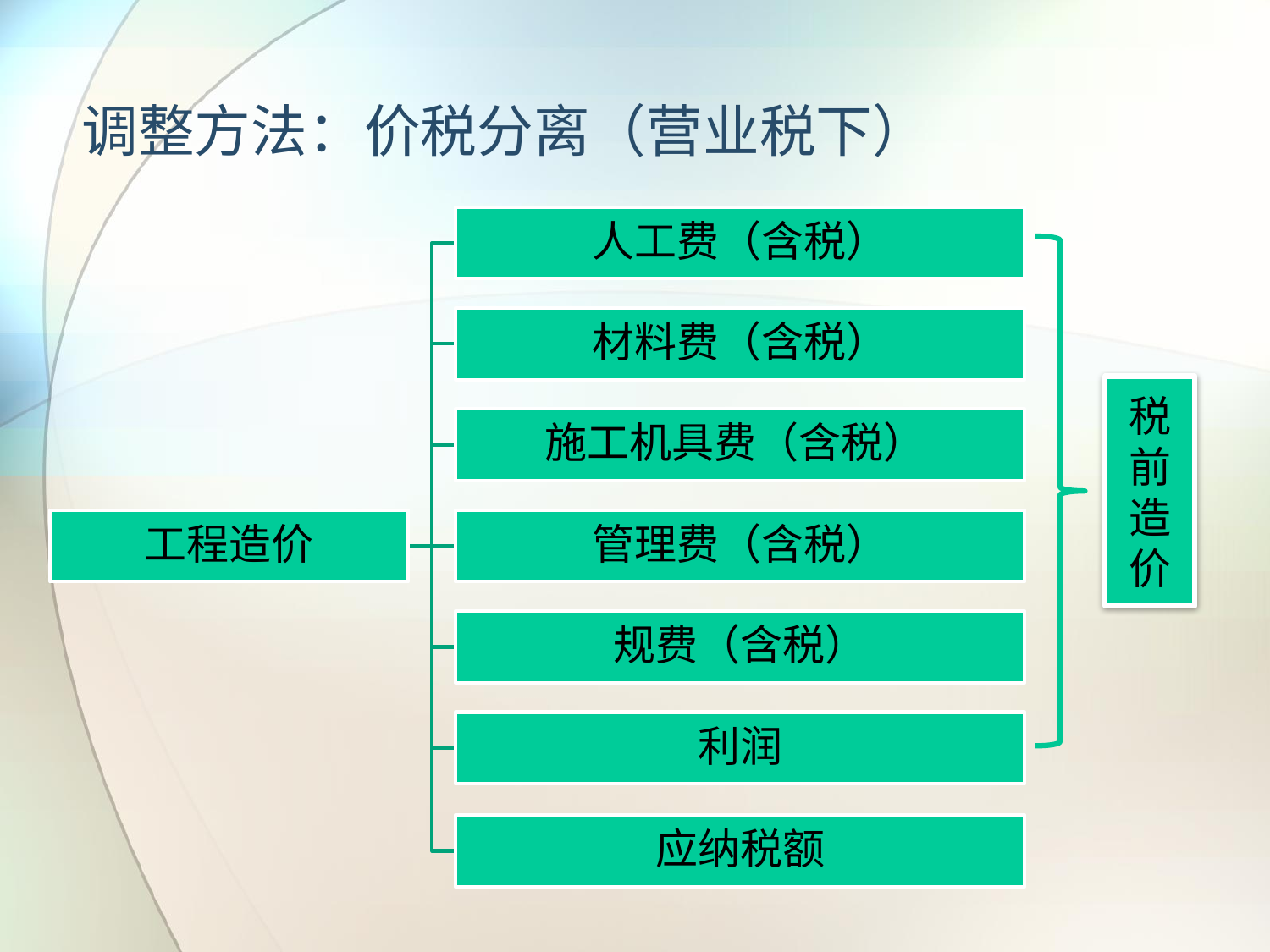

# 调整方法：价税分离（营业税下）
工程造价
人工费（含税）
材料费（含税）
施工机具费（含税）
管理费（含税）
规费（含税）
利润
应纳税额

税前造价